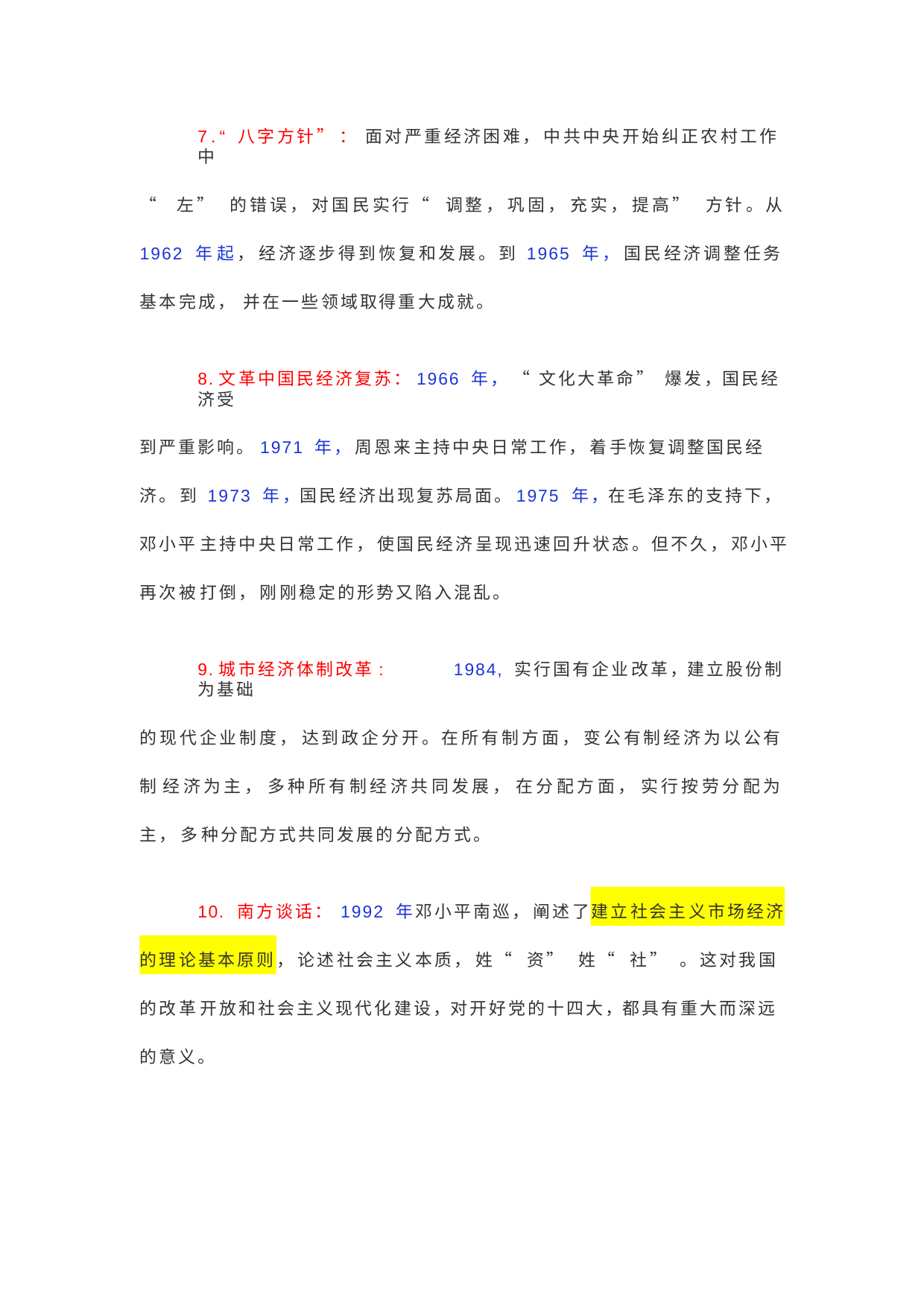

7.“ 八字方针”： 面对严重经济困难， 中共中央开始纠正农村工作中
“ 左” 的错误， 对国民实行“ 调整， 巩固， 充实， 提高” 方针。从 1962 年 起， 经济逐步得到恢复和发展。到 1965 年， 国民经济调整任务基本完成，  并在一些领域取得重大成就。
8.文革中国民经济复苏：1966 年，“ 文化大革命”爆发，国民经济受
到严重影响。1971 年， 周恩来主持中央日常工作， 着手恢复调整国民经济。 到 1973 年，国民经济出现复苏局面。1975 年，在毛泽东的支持下，邓小平 主持中央日常工作， 使国民经济呈现迅速回升状态。但不久， 邓小平再次被 打倒， 刚刚稳定的形势又陷入混乱。
9.城市经济体制改革:	1984, 实行国有企业改革，建立股份制为基础
的现代企业制度， 达到政企分开。在所有制方面， 变公有制经济为以公有制 经济为主， 多种所有制经济共同发展， 在分配方面， 实行按劳分配为主， 多 种分配方式共同发展的分配方式。

10. 南方谈话： 1992 年邓小平南巡， 阐述了建立社会主义市场经济
的理论基本原则， 论述社会主义本质， 姓“ 资” 姓“ 社”。这对我国的改革 开放和社会主义现代化建设，对开好党的十四大，都具有重大而深远的意义。